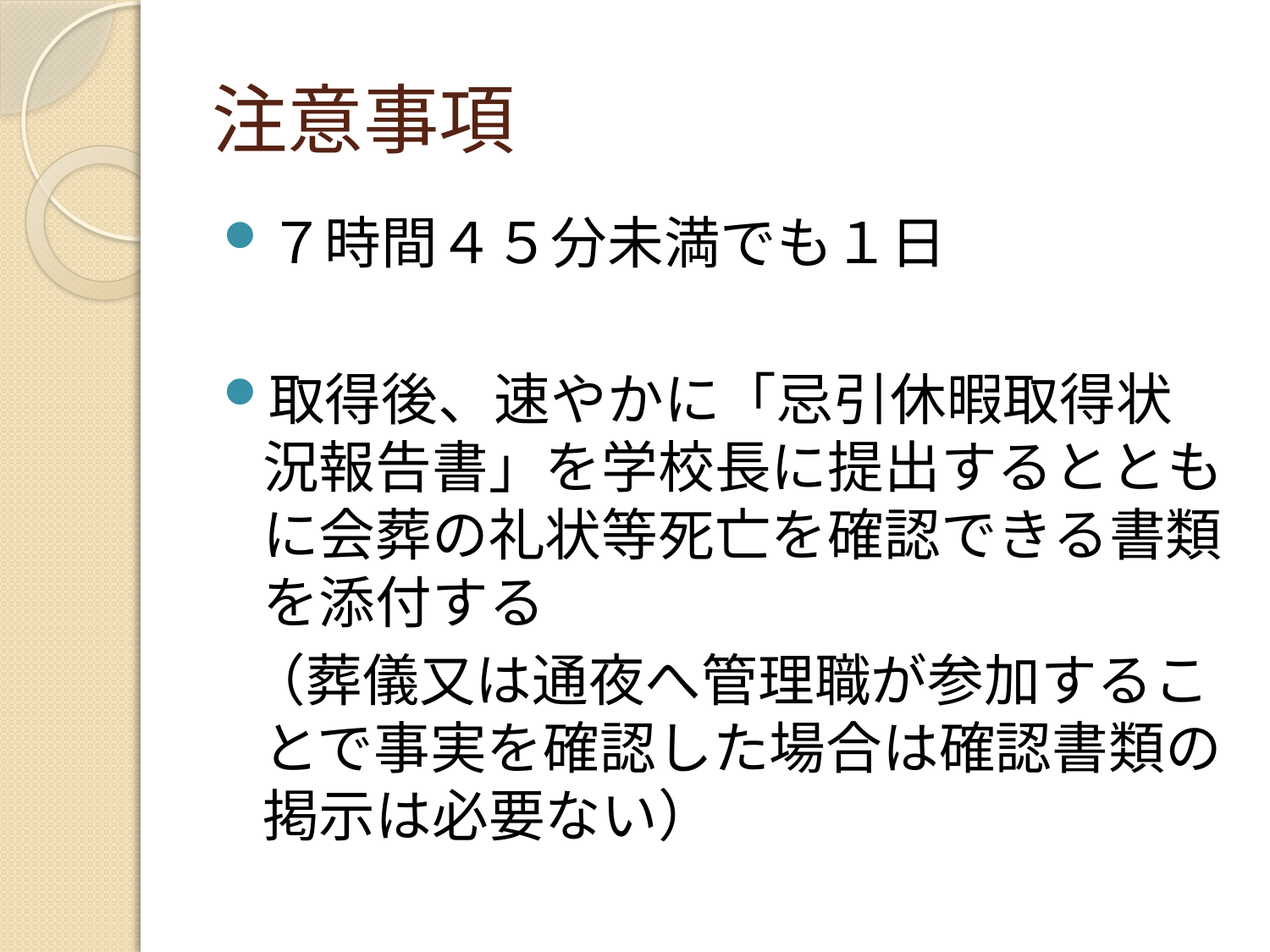

# 注意事項
７時間４５分未満でも１日

取得後、速やかに「忌引休暇取得状況報告書」を学校長に提出するとともに会葬の礼状等死亡を確認できる書類を添付する
 （葬儀又は通夜へ管理職が参加することで事実を確認した場合は確認書類の掲示は必要ない）